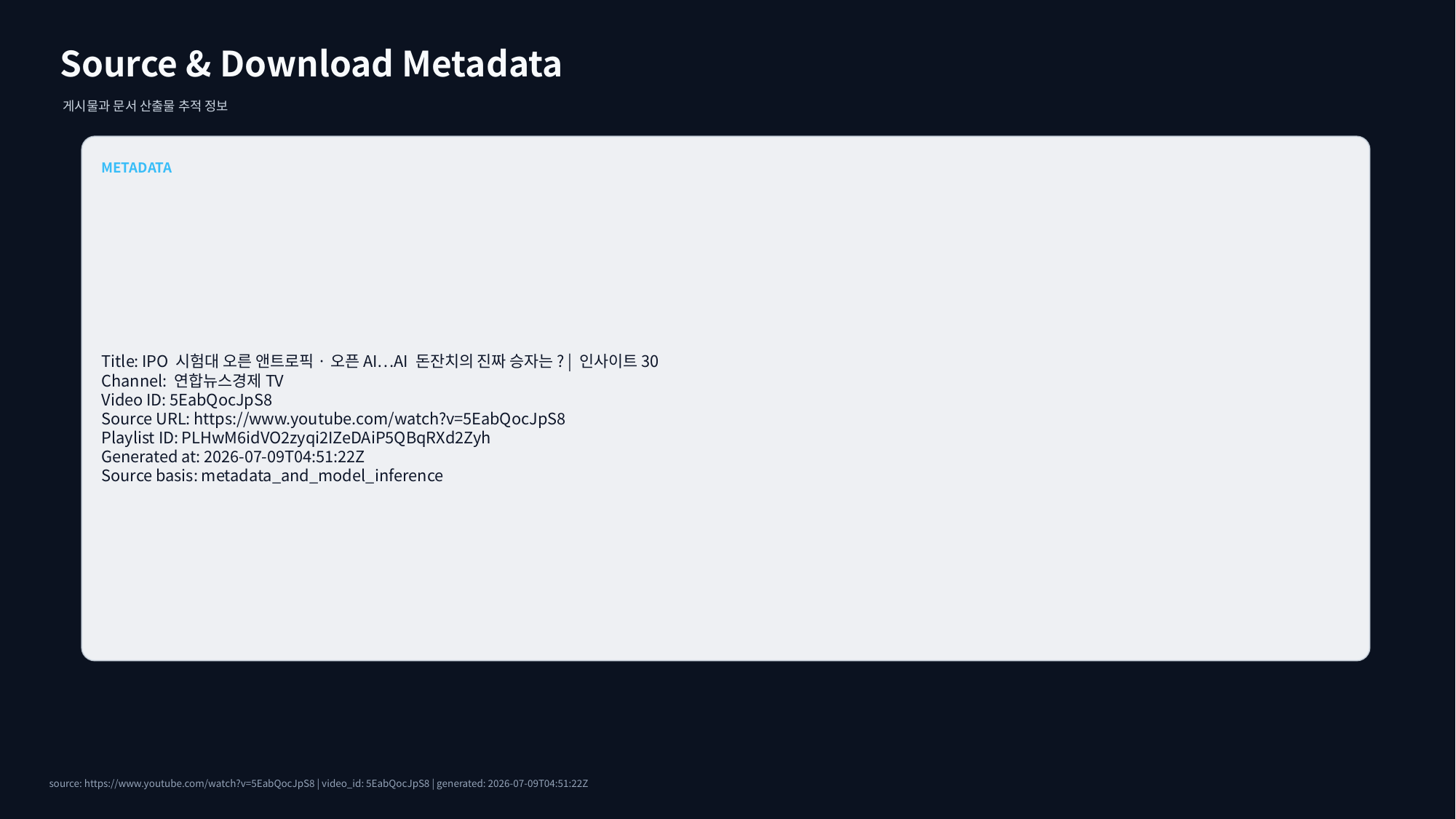

Source & Download Metadata
게시물과 문서 산출물 추적 정보

METADATA
Title: IPO 시험대 오른 앤트로픽·오픈AI…AI 돈잔치의 진짜 승자는? | 인사이트30
Channel: 연합뉴스경제TV
Video ID: 5EabQocJpS8
Source URL: https://www.youtube.com/watch?v=5EabQocJpS8
Playlist ID: PLHwM6idVO2zyqi2IZeDAiP5QBqRXd2Zyh
Generated at: 2026-07-09T04:51:22Z
Source basis: metadata_and_model_inference
source: https://www.youtube.com/watch?v=5EabQocJpS8 | video_id: 5EabQocJpS8 | generated: 2026-07-09T04:51:22Z